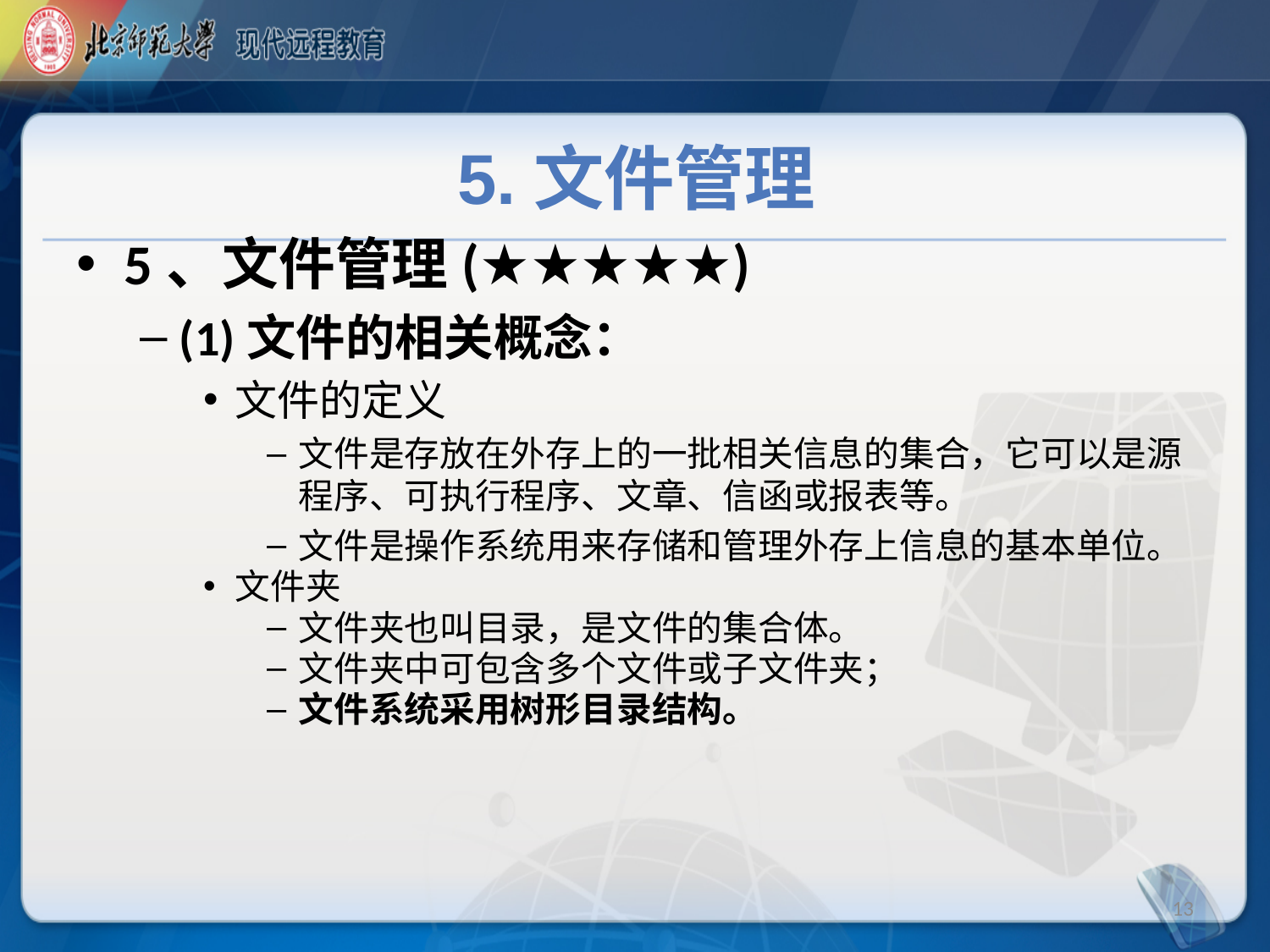

# 5.文件管理
5、文件管理(★★★★★)
(1)文件的相关概念：
文件的定义
文件是存放在外存上的一批相关信息的集合，它可以是源程序、可执行程序、文章、信函或报表等。
文件是操作系统用来存储和管理外存上信息的基本单位。
文件夹
文件夹也叫目录，是文件的集合体。
文件夹中可包含多个文件或子文件夹；
文件系统采用树形目录结构。
13